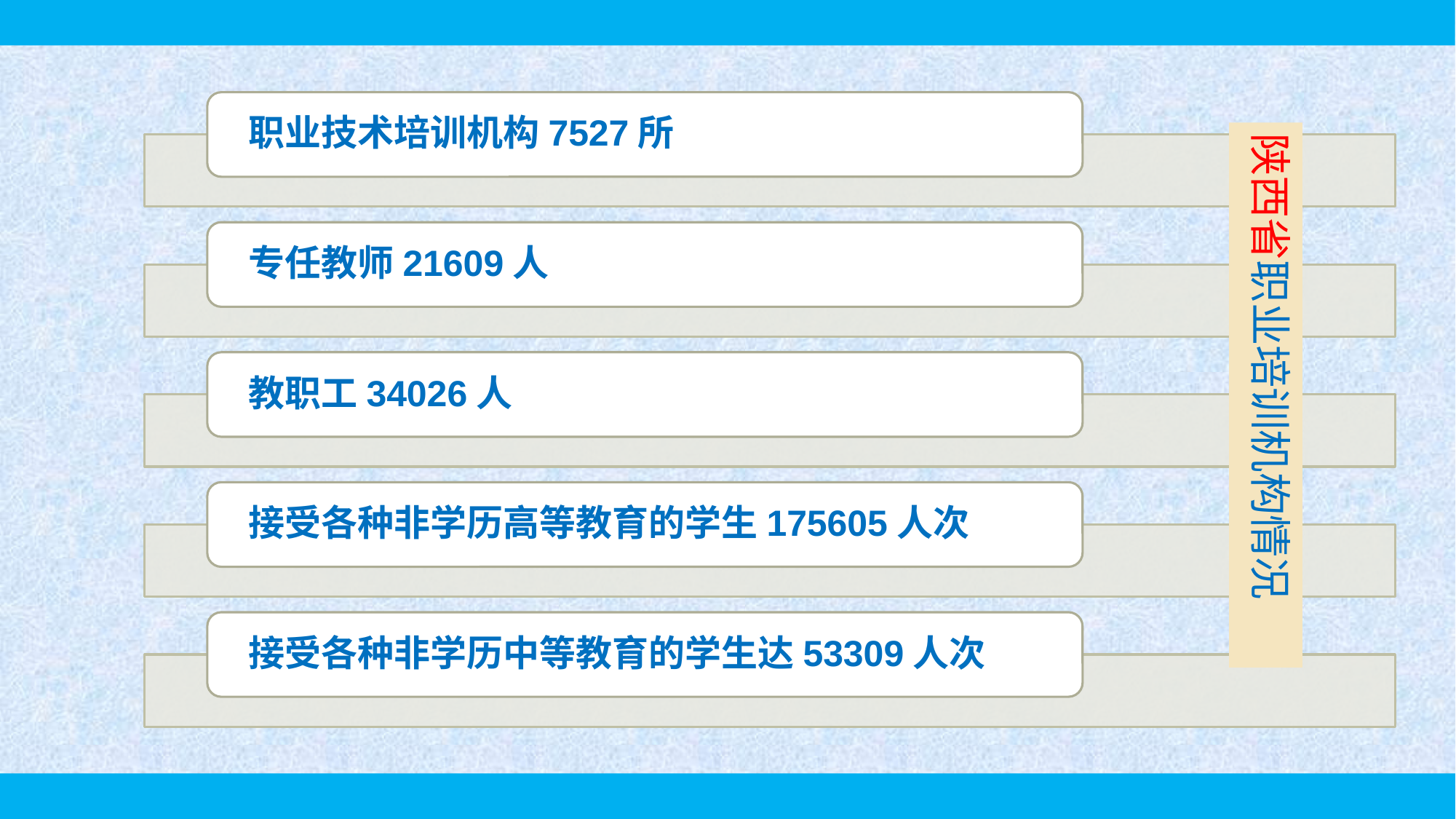

职业技术培训机构7527所
专任教师21609人
教职工34026人
接受各种非学历高等教育的学生175605人次
接受各种非学历中等教育的学生达53309人次
陕西省职业培训机构情况